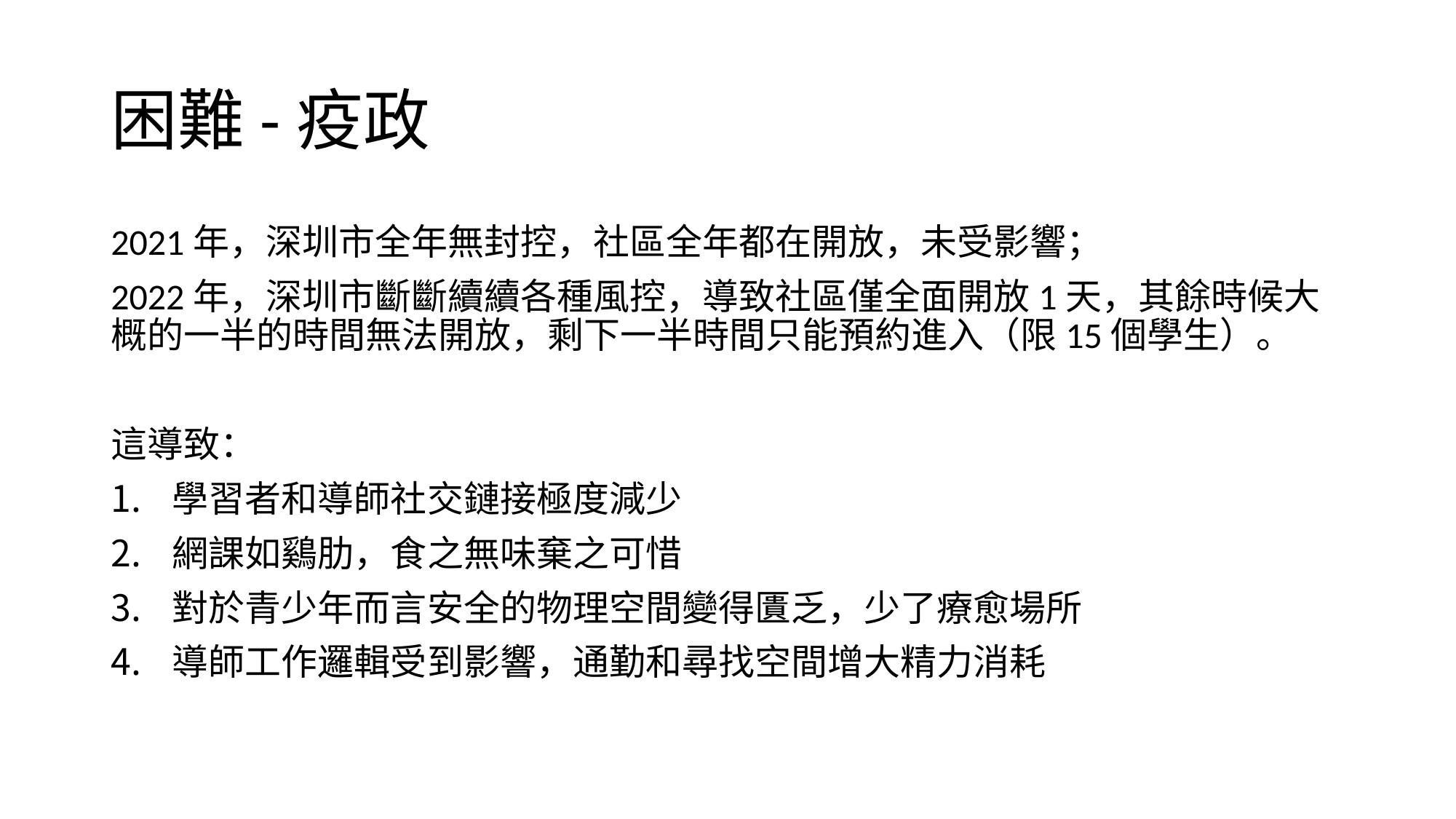

# 困難-疫政
2021年，深圳市全年無封控，社區全年都在開放，未受影響；
2022年，深圳市斷斷續續各種風控，導致社區僅全面開放1天，其餘時候大概的一半的時間無法開放，剩下一半時間只能預約進入（限15個學生）。

這導致：
學習者和導師社交鏈接極度減少
網課如鷄肋，食之無味棄之可惜
對於青少年而言安全的物理空間變得匱乏，少了療愈場所
導師工作邏輯受到影響，通勤和尋找空間增大精力消耗